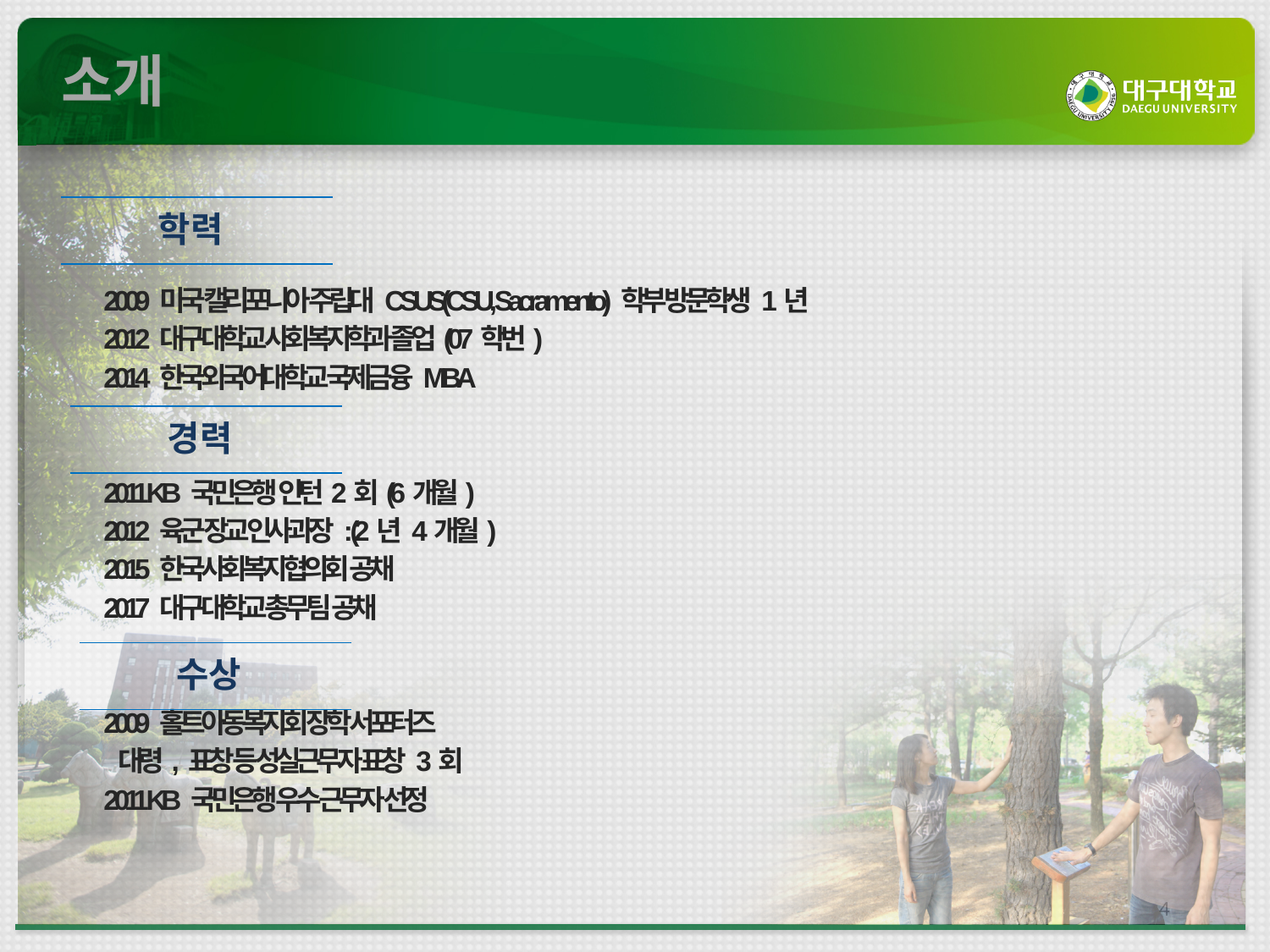

소개

2009 미국 캘리포니아 주립대 CSUS(CSU, Sacramento) 학부 방문학생 1년
2012 대구대학교 사회복지학과 졸업(07학번)
2014 한국외국어대학교 국제금융 MBA

2011 KB 국민은행  인턴2회(6개월)
2012 육군 장교 인사과장 : (2년 4개월)
2015 한국사회복지협의회  공채
2017 대구대학교 총무팀  공채

2009 홀트아동복지회 장학 서포터즈
 대령, 표창 등 성실근무자 표창 3회
2011 KB 국민은행 우수 근무자 선정

학력

경력

수상
4